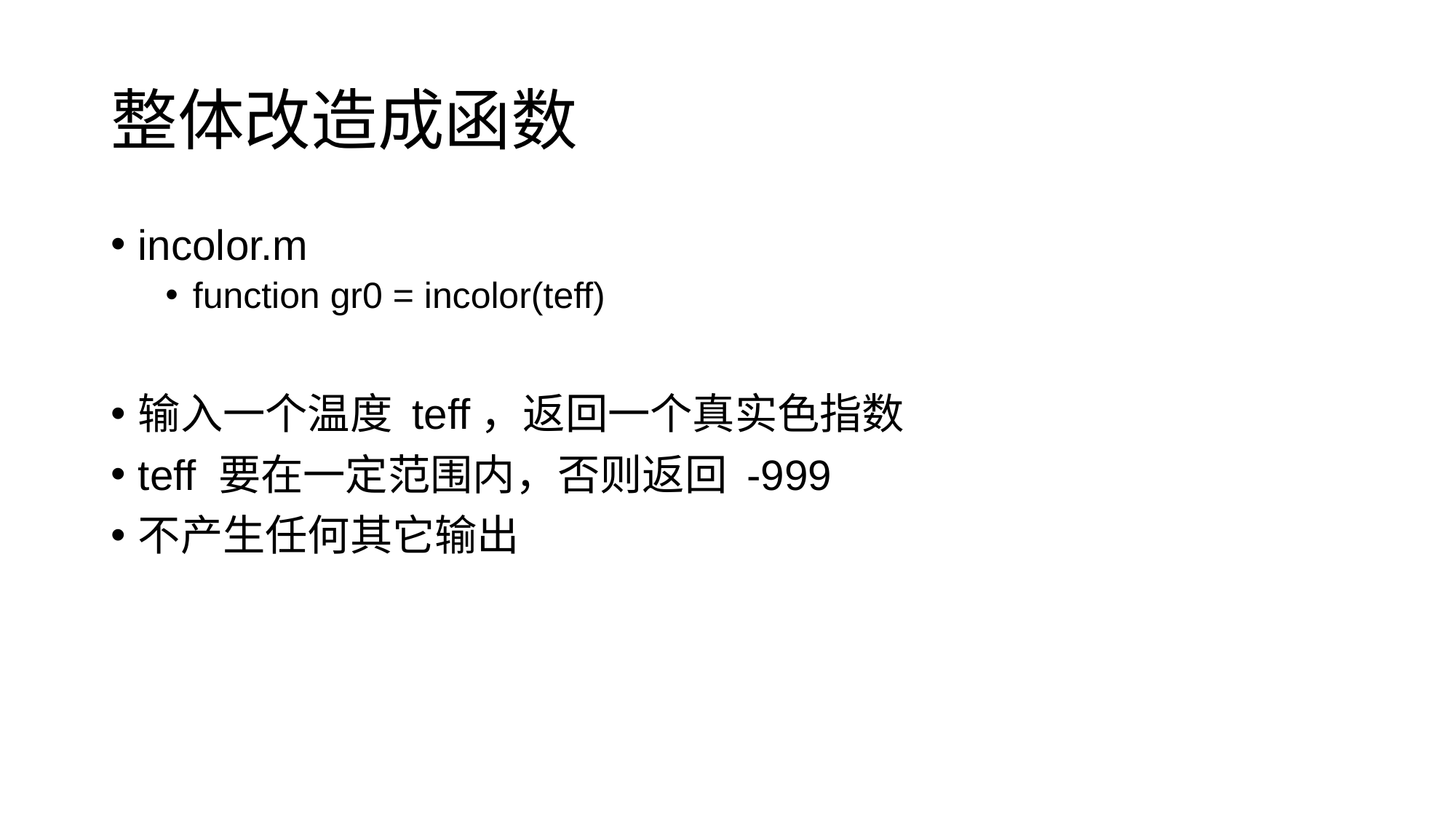

# 整体改造成函数
incolor.m
function gr0 = incolor(teff)

输入一个温度 teff，返回一个真实色指数
teff 要在一定范围内，否则返回 -999
不产生任何其它输出